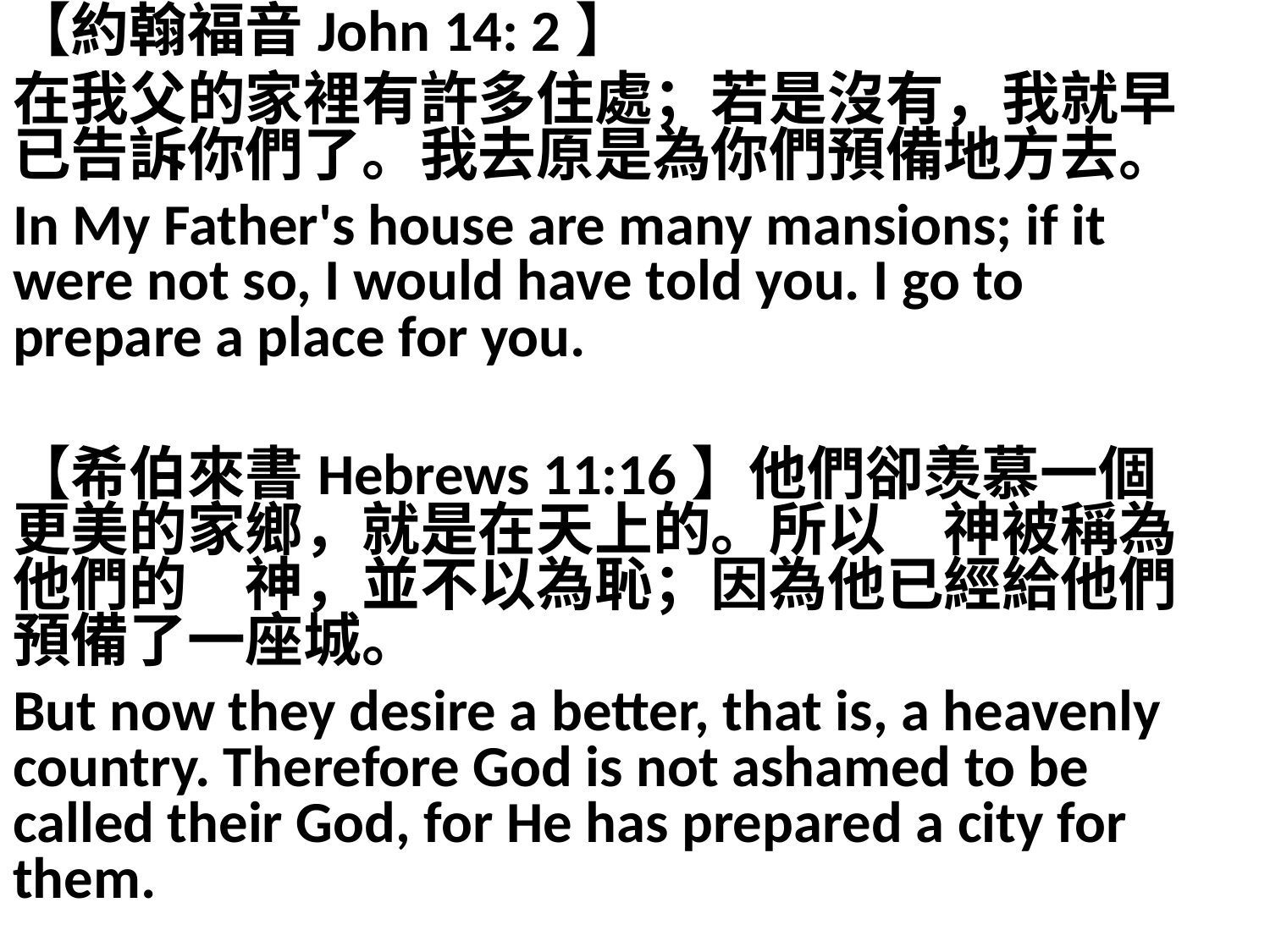

【約翰福音John 14: 2】
在我父的家裡有許多住處；若是沒有，我就早已告訴你們了。我去原是為你們預備地方去。
In My Father's house are many mansions; if it were not so, I would have told you. I go to prepare a place for you.

【希伯來書Hebrews 11:16】他們卻羡慕一個更美的家鄉，就是在天上的。所以　神被稱為他們的　神，並不以為恥；因為他已經給他們預備了一座城。
But now they desire a better, that is, a heavenly country. Therefore God is not ashamed to be called their God, for He has prepared a city for them.